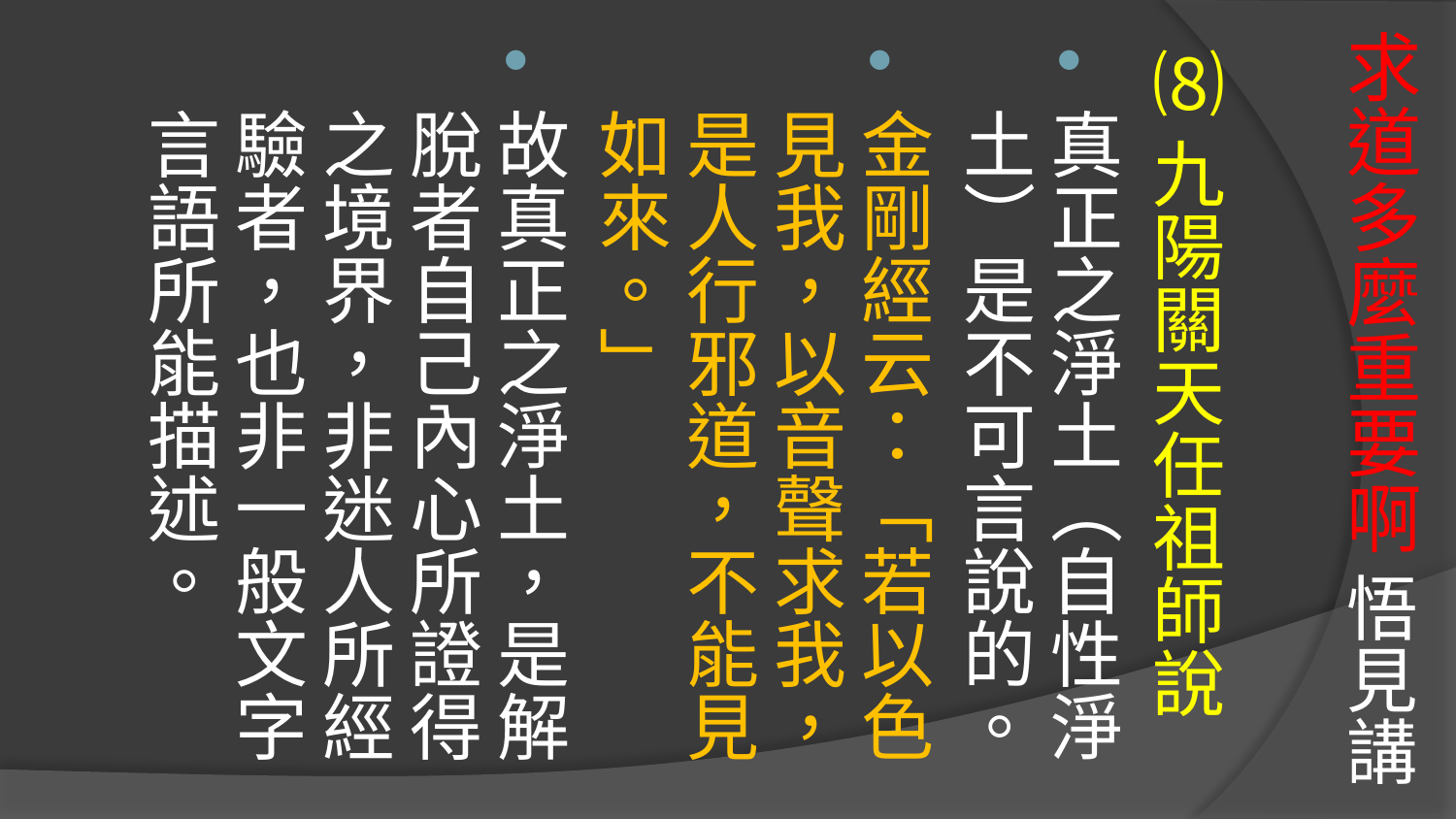

# 求道多麼重要啊 悟見講
⑻九陽關天任祖師說
真正之淨土（自性淨土）是不可言說的。
金剛經云：「若以色見我，以音聲求我，是人行邪道，不能見如來。」
故真正之淨土，是解脫者自己內心所證得之境界，非迷人所經驗者，也非一般文字言語所能描述。